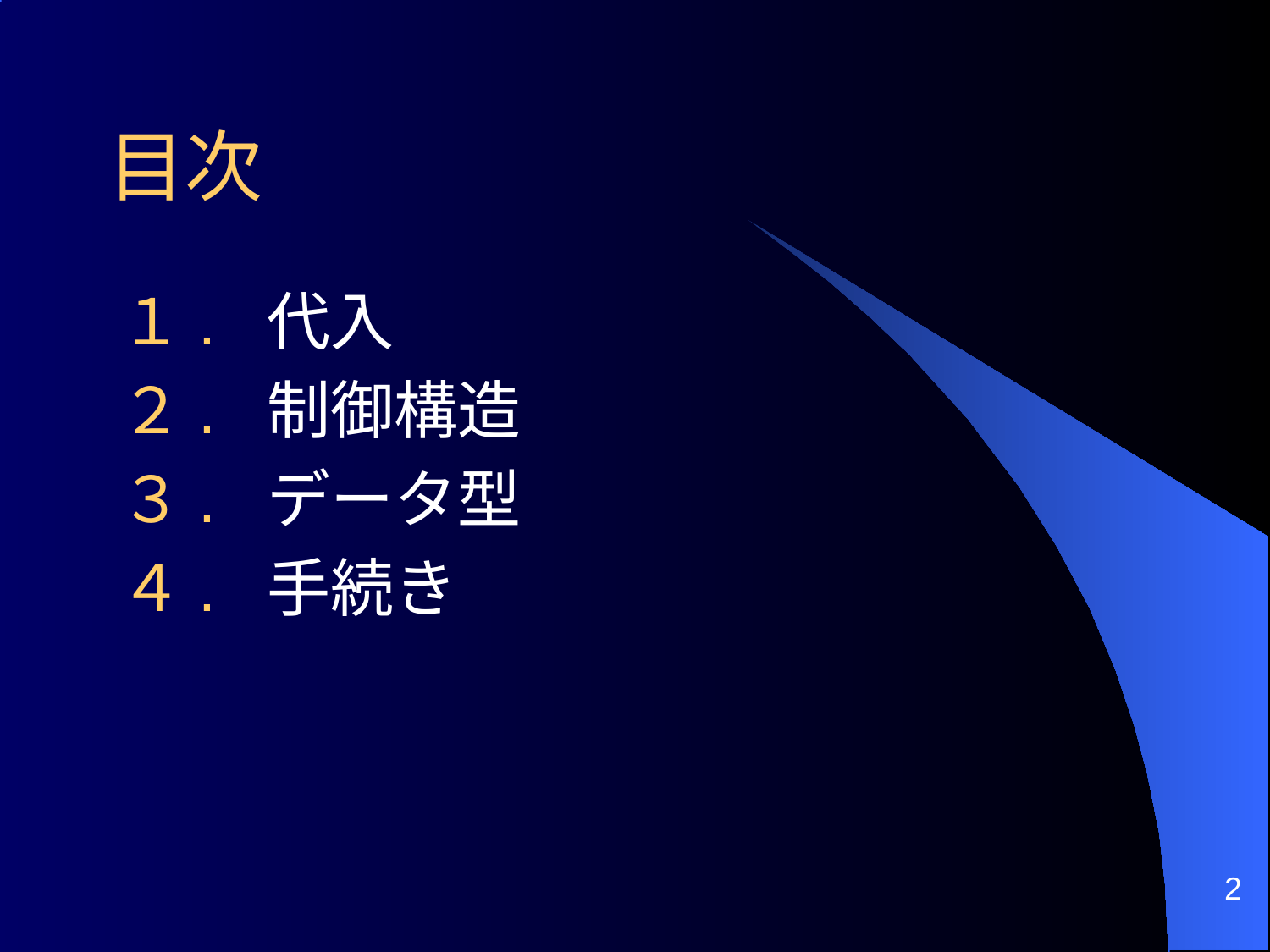

# 目次
１.  代入
２.  制御構造
３.  データ型
４.  手続き
2